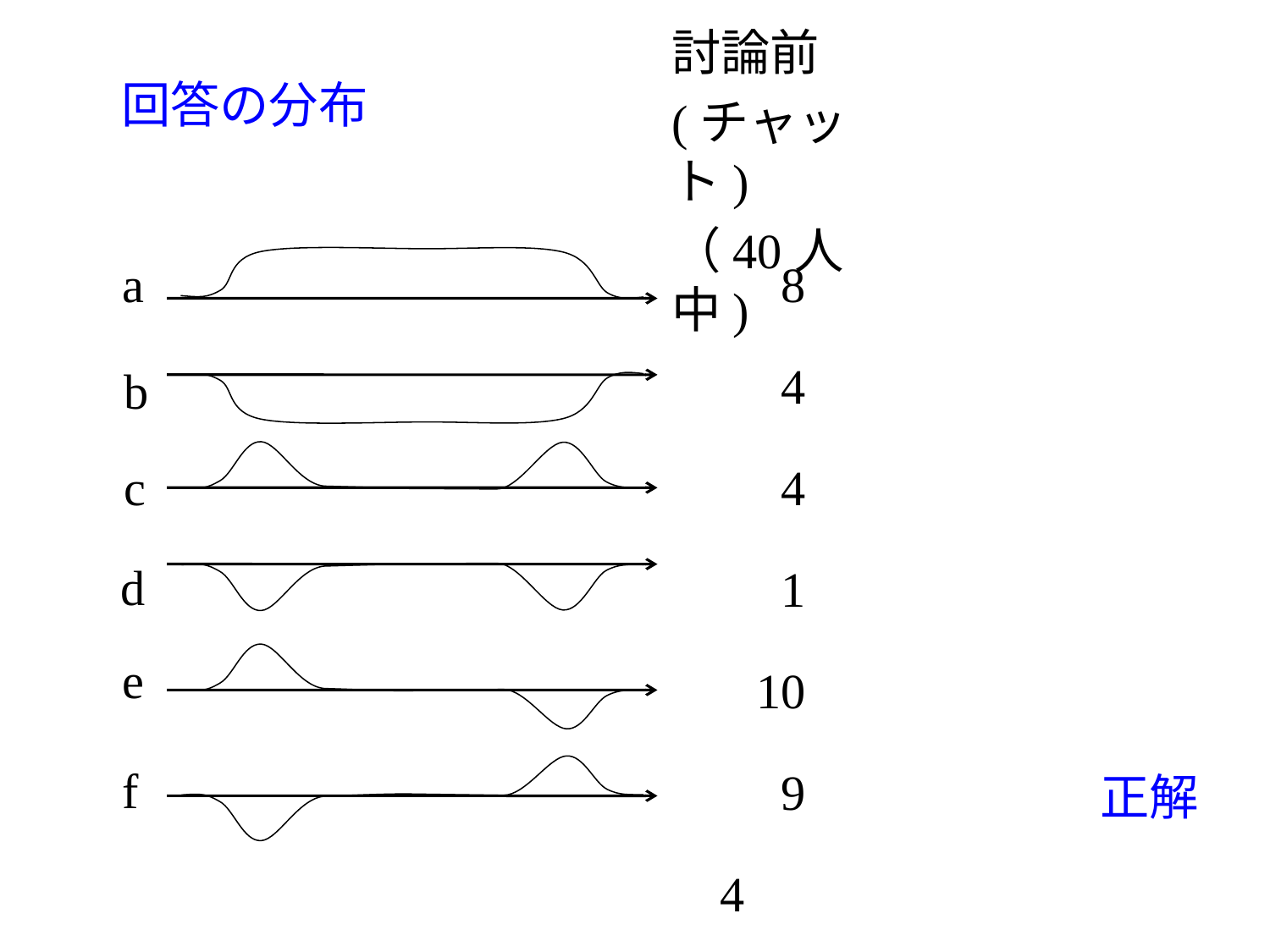

討論前
(チャット)
（40人中)
回答の分布
a

b

c

d

e

f

8
4
4
1
10
9
4
正解